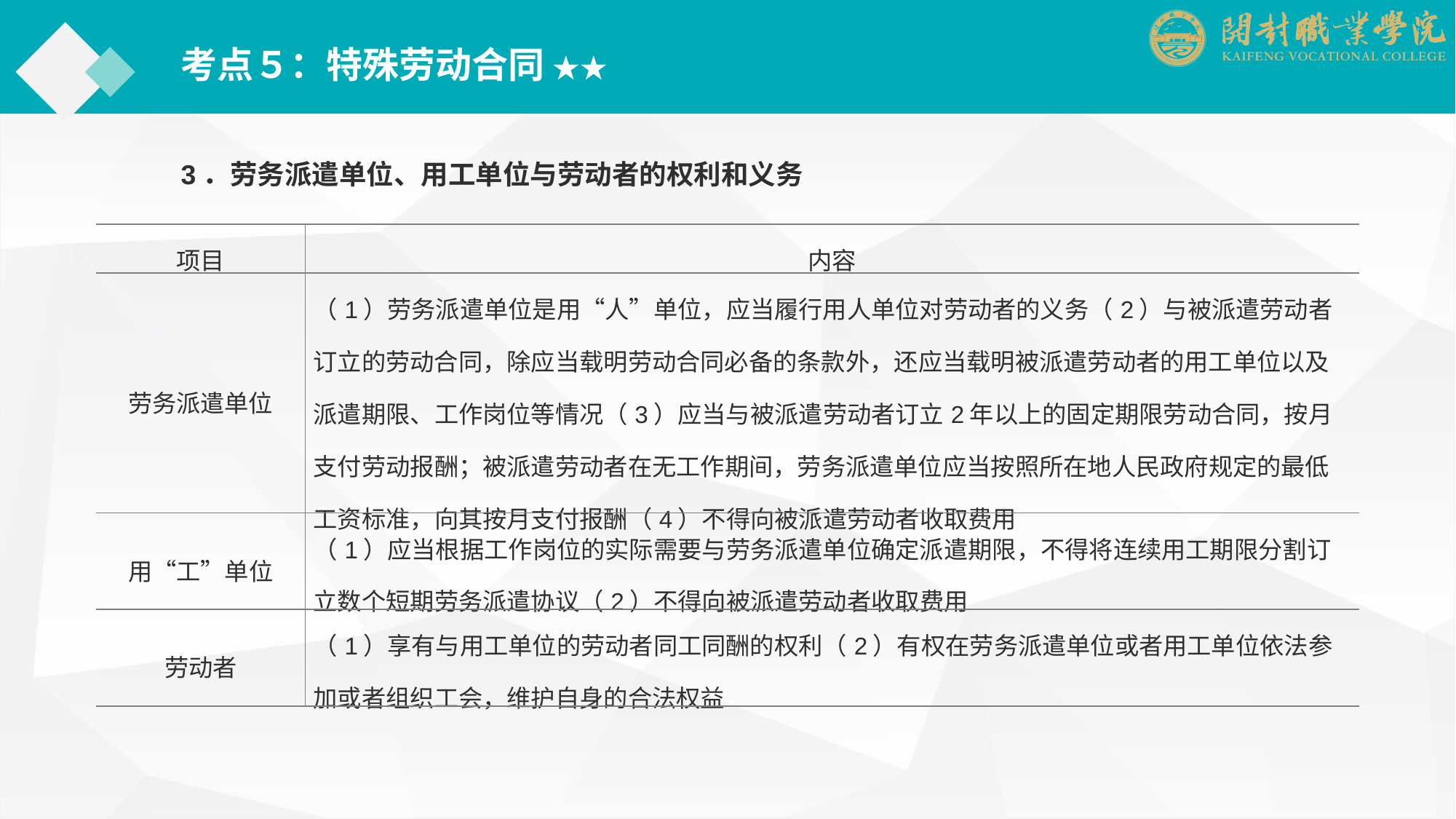

考点５：特殊劳动合同 ★★
3．劳务派遣单位、用工单位与劳动者的权利和义务
| 项目 | 内容 |
| --- | --- |
| 劳务派遣单位 | （1）劳务派遣单位是用“人”单位，应当履行用人单位对劳动者的义务（2）与被派遣劳动者订立的劳动合同，除应当载明劳动合同必备的条款外，还应当载明被派遣劳动者的用工单位以及派遣期限、工作岗位等情况（3）应当与被派遣劳动者订立2年以上的固定期限劳动合同，按月支付劳动报酬；被派遣劳动者在无工作期间，劳务派遣单位应当按照所在地人民政府规定的最低工资标准，向其按月支付报酬（4）不得向被派遣劳动者收取费用 |
| 用“工”单位 | （1）应当根据工作岗位的实际需要与劳务派遣单位确定派遣期限，不得将连续用工期限分割订立数个短期劳务派遣协议（2）不得向被派遣劳动者收取费用 |
| 劳动者 | （1）享有与用工单位的劳动者同工同酬的权利（2）有权在劳务派遣单位或者用工单位依法参加或者组织工会，维护自身的合法权益 |